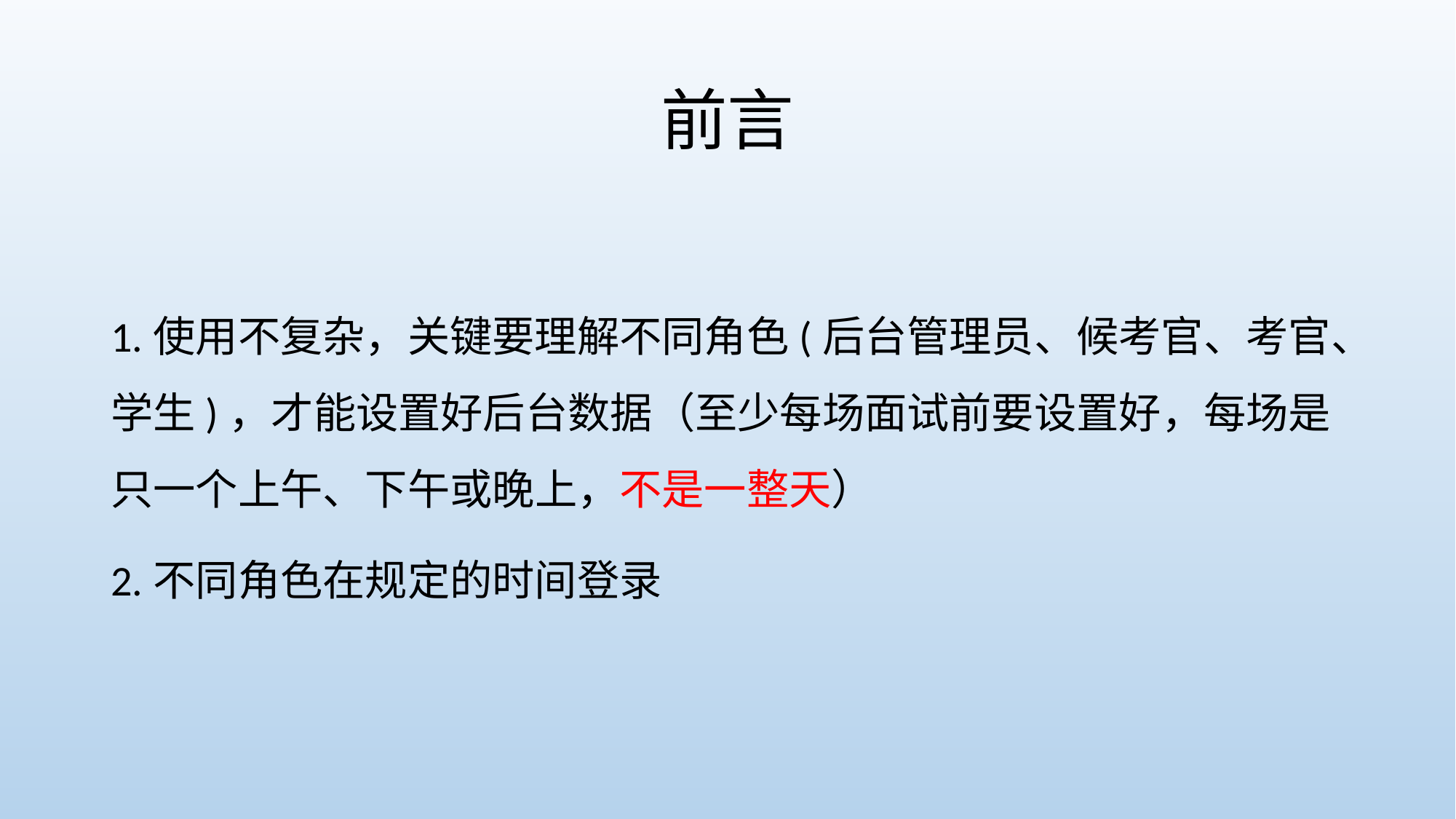

# 前言
1.使用不复杂，关键要理解不同角色(后台管理员、候考官、考官、学生)，才能设置好后台数据（至少每场面试前要设置好，每场是只一个上午、下午或晚上，不是一整天）
2.不同角色在规定的时间登录